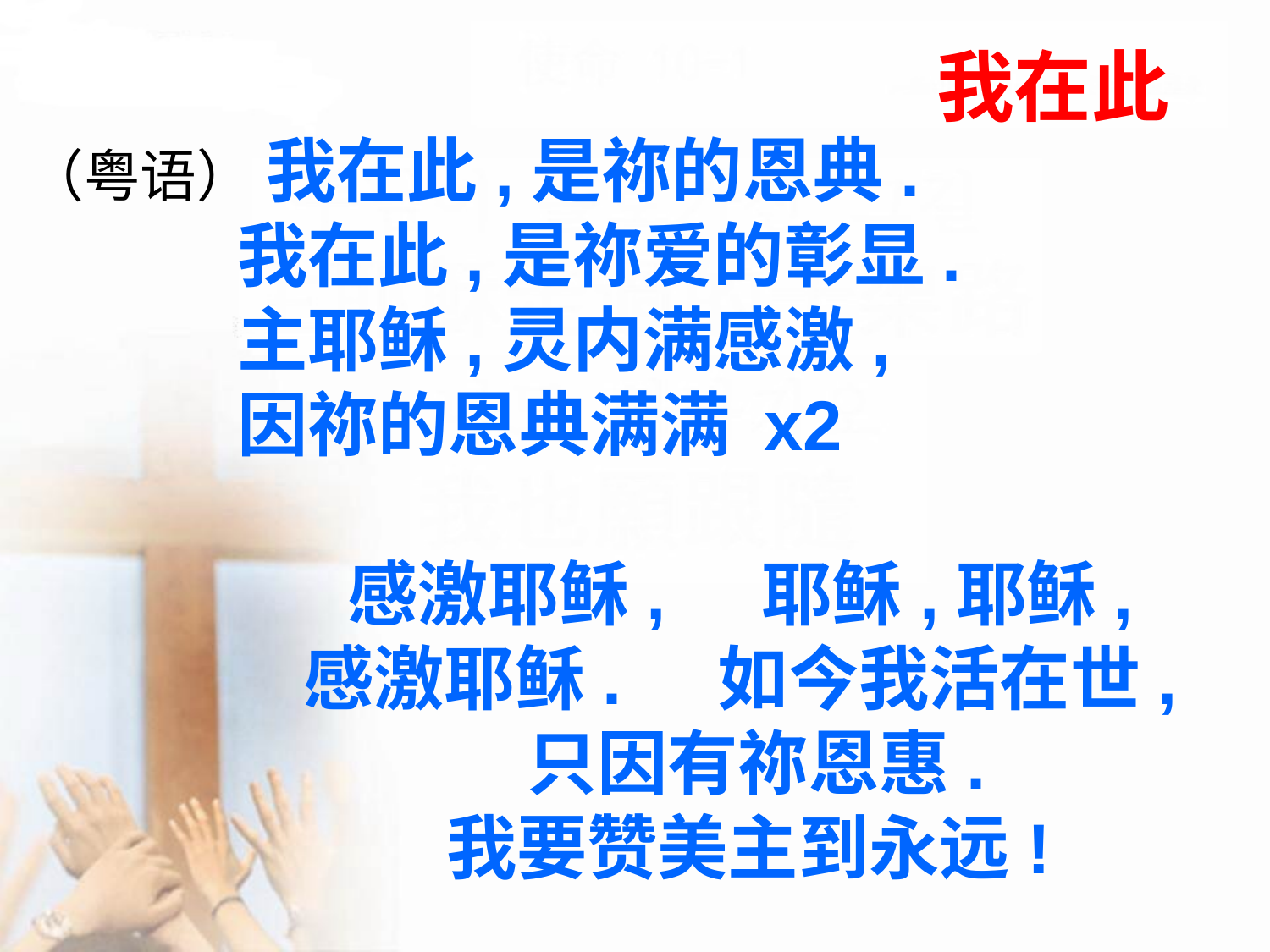

# 我在此
（粤语） 我在此,是祢的恩典.
            我在此,是祢爱的彰显.
            主耶稣,灵内满感激,
            因祢的恩典满满 x2

             感激耶稣,    耶稣,耶稣,
             感激耶稣.    如今我活在世,
               只因有祢恩惠.
              我要赞美主到永远!